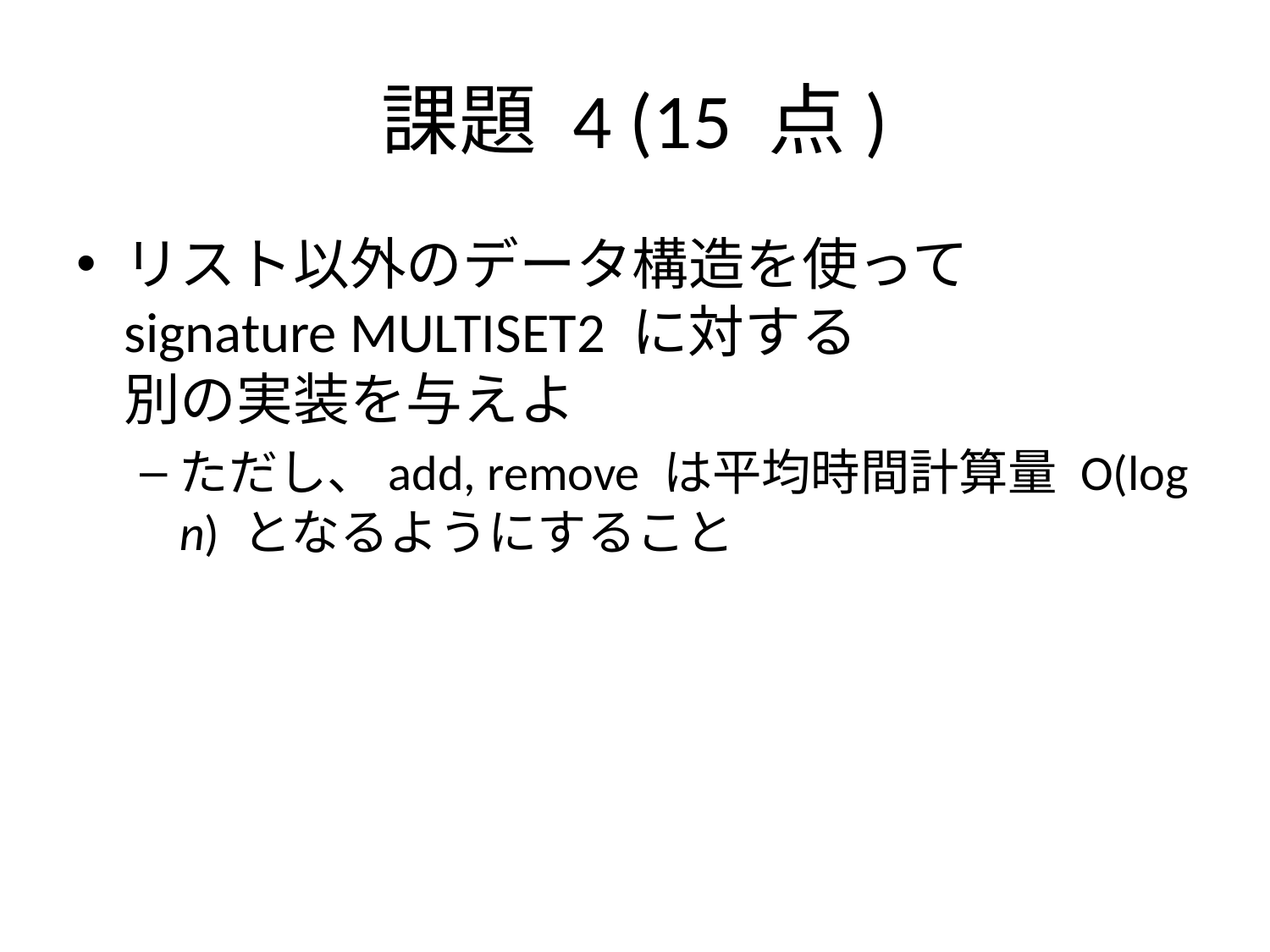

# 課題 4 (15 点)
リスト以外のデータ構造を使って
signature MULTISET2 に対する
別の実装を与えよ
ただし、add, remove は平均時間計算量 O(log n) となるようにすること